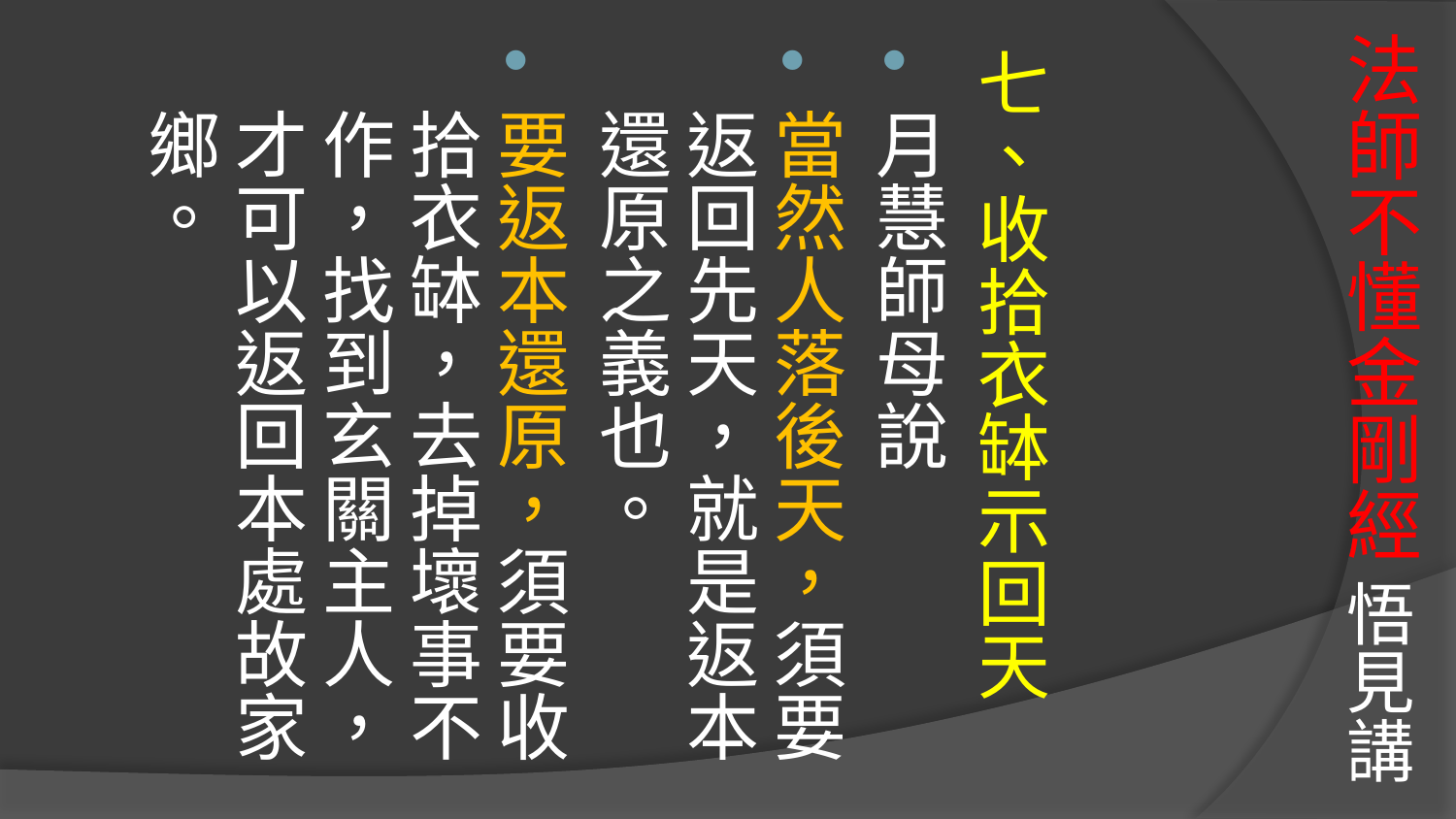

# 法師不懂金剛經 悟見講
七、收拾衣缽示回天
月慧師母說
當然人落後天，須要返回先天，就是返本還原之義也。
要返本還原，須要收拾衣缽，去掉壞事不作，找到玄關主人，才可以返回本處故家鄉。